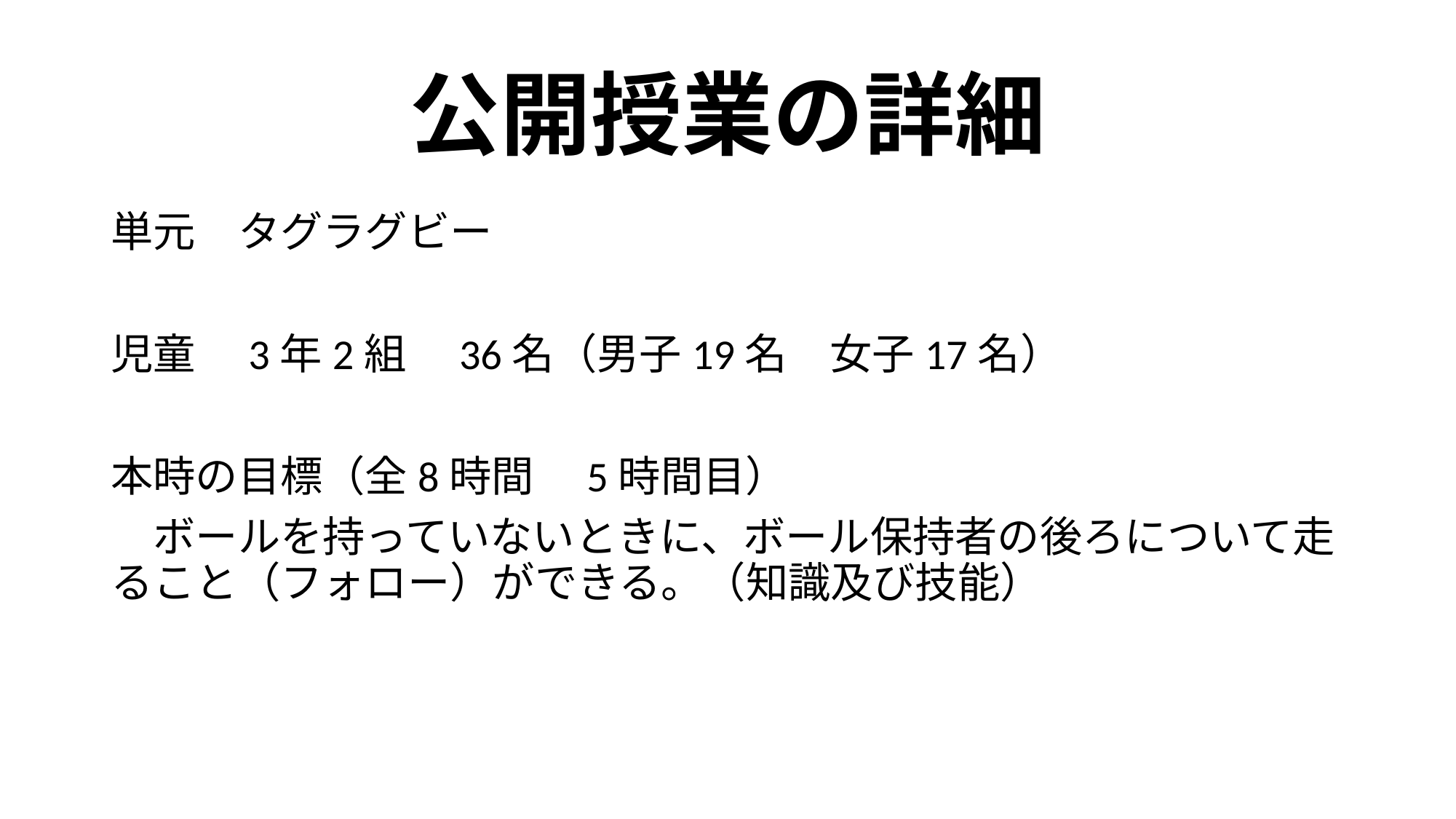

# 公開授業の詳細
単元　タグラグビー

児童　3年2組　36名（男子19名　女子17名）

本時の目標（全8時間　5時間目）
　ボールを持っていないときに、ボール保持者の後ろについて走ること（フォロー）ができる。（知識及び技能）